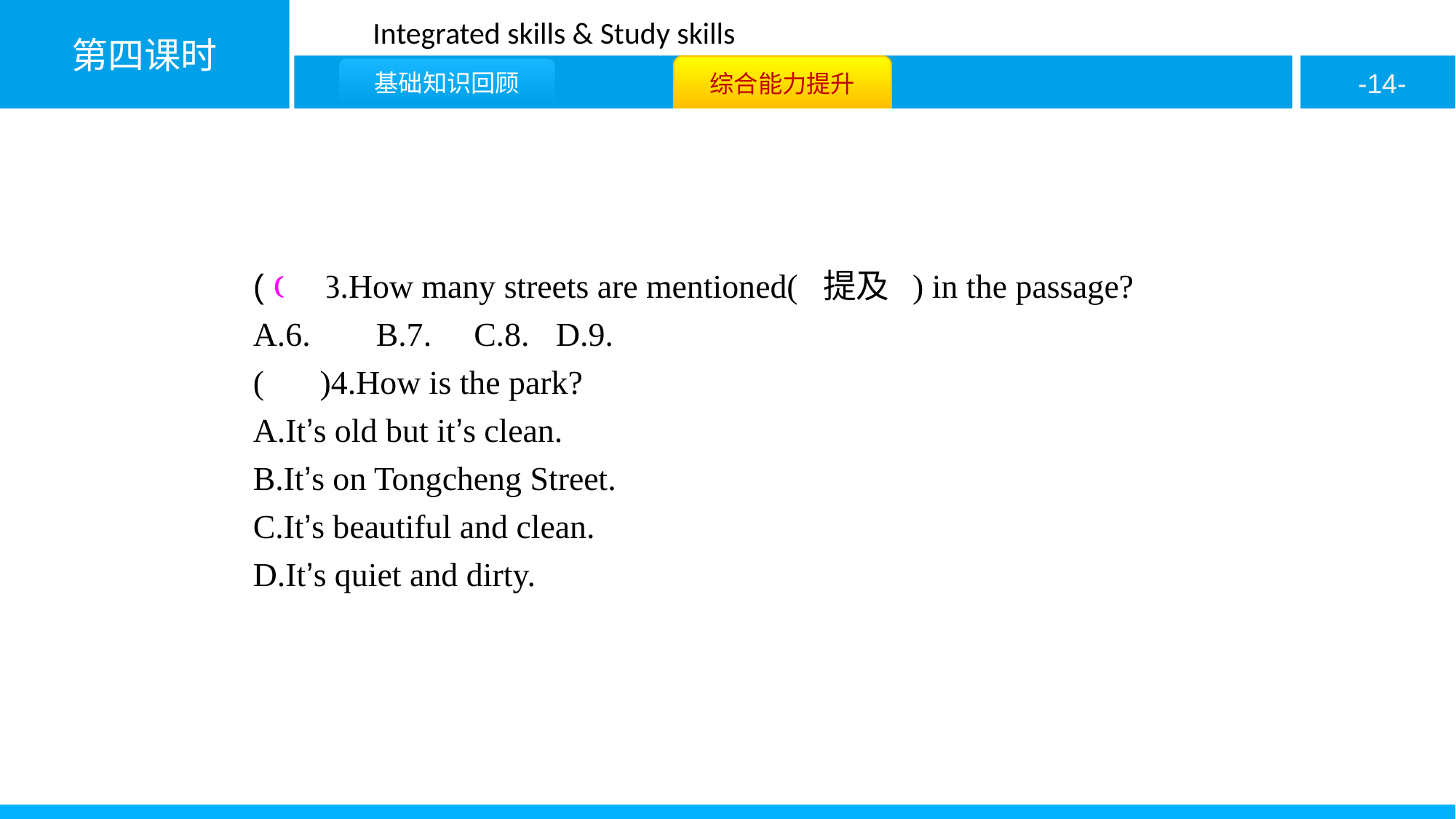

( C  )3.How many streets are mentioned(  提及  ) in the passage?
A.6.	B.7.	C.8.	D.9.
(  C  )4.How is the park?
A.It’s old but it’s clean.
B.It’s on Tongcheng Street.
C.It’s beautiful and clean.
D.It’s quiet and dirty.